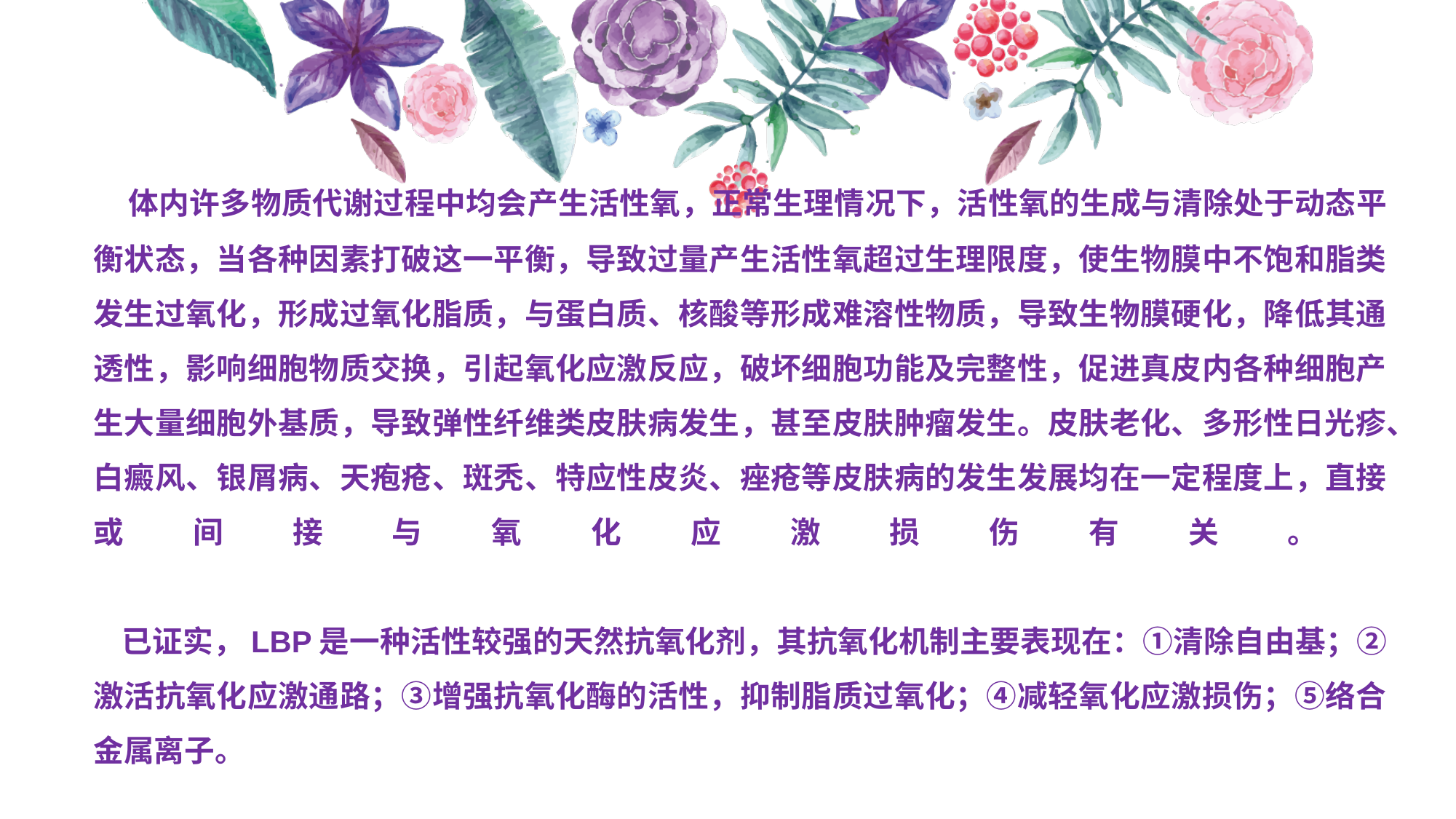

# 体内许多物质代谢过程中均会产生活性氧，正常生理情况下，活性氧的生成与清除处于动态平衡状态，当各种因素打破这一平衡，导致过量产生活性氧超过生理限度，使生物膜中不饱和脂类发生过氧化，形成过氧化脂质，与蛋白质、核酸等形成难溶性物质，导致生物膜硬化，降低其通透性，影响细胞物质交换，引起氧化应激反应，破坏细胞功能及完整性，促进真皮内各种细胞产生大量细胞外基质，导致弹性纤维类皮肤病发生，甚至皮肤肿瘤发生。皮肤老化、多形性日光疹、白癜风、银屑病、天疱疮、斑秃、特应性皮炎、痤疮等皮肤病的发生发展均在一定程度上，直接或间接与氧化应激损伤有关。 已证实，LBP是一种活性较强的天然抗氧化剂，其抗氧化机制主要表现在：①清除自由基；②激活抗氧化应激通路；③增强抗氧化酶的活性，抑制脂质过氧化；④减轻氧化应激损伤；⑤络合金属离子。